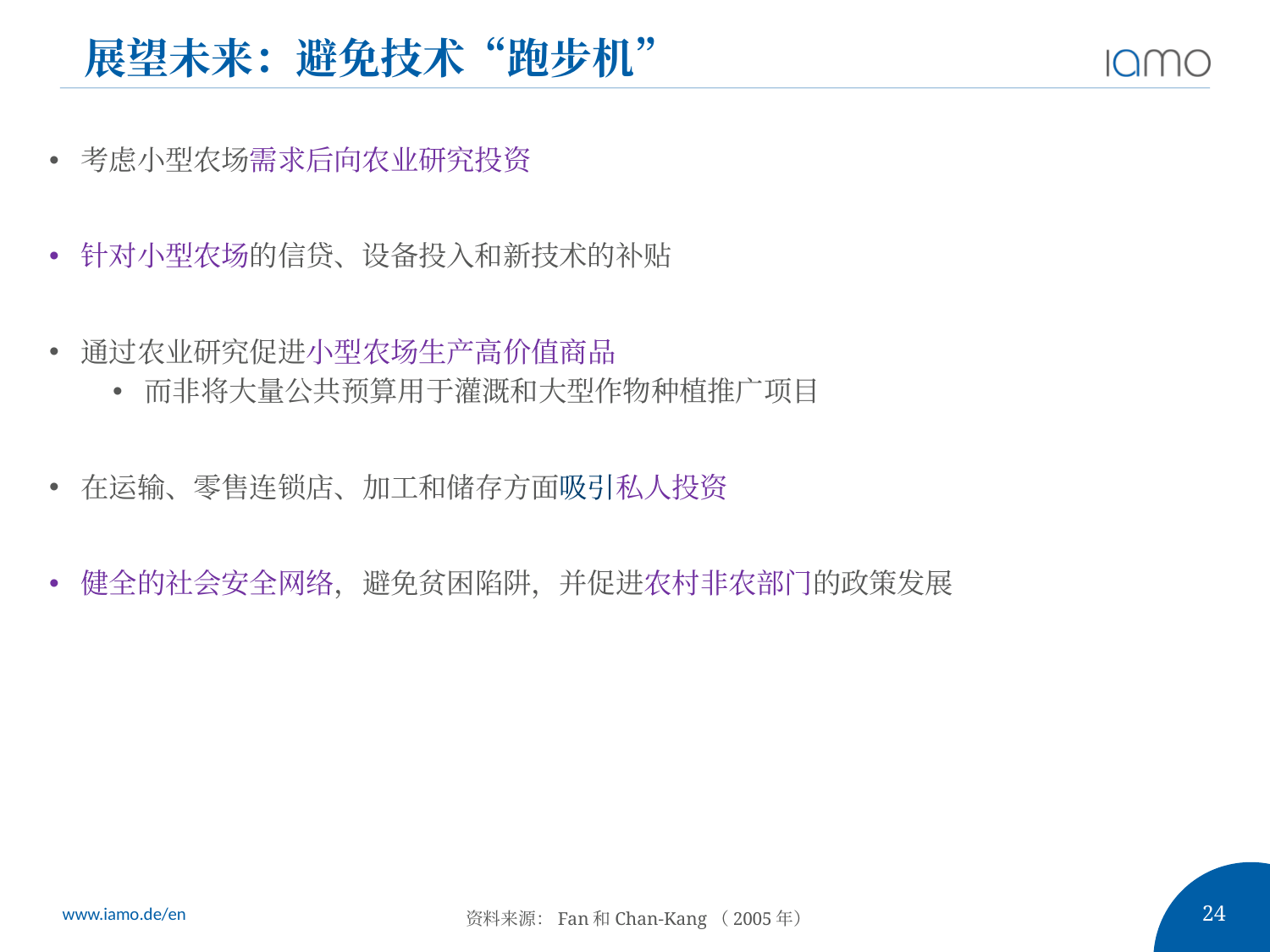

# 展望未来：避免技术“跑步机”
考虑小型农场需求后向农业研究投资

针对小型农场的信贷、设备投入和新技术的补贴

通过农业研究促进小型农场生产高价值商品
而非将大量公共预算用于灌溉和大型作物种植推广项目

在运输、零售连锁店、加工和储存方面吸引私人投资

健全的社会安全网络，避免贫困陷阱，并促进农村非农部门的政策发展
24
资料来源：Fan和Chan-Kang（2005年）